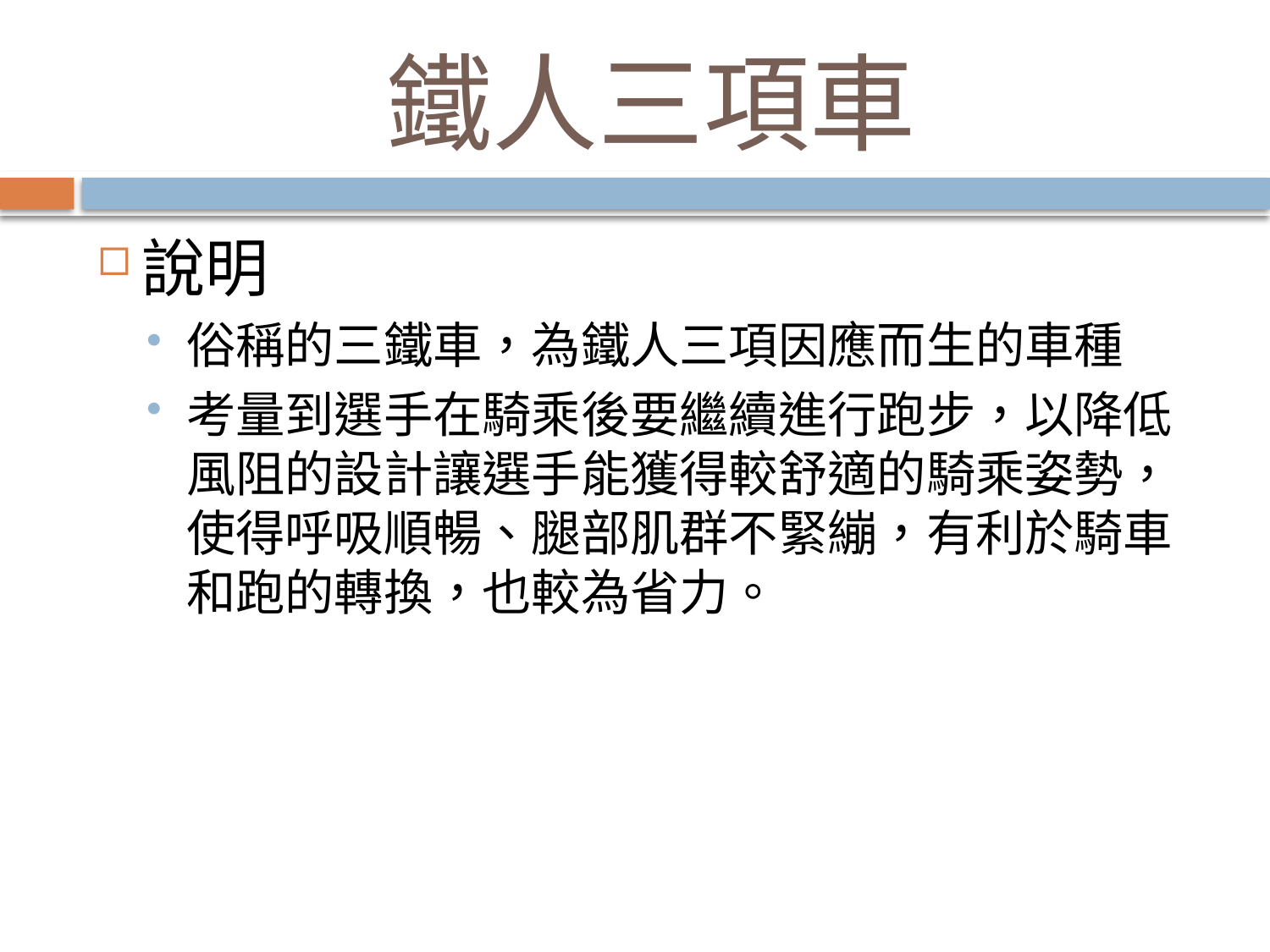

# 鐵人三項車
說明
俗稱的三鐵車，為鐵人三項因應而生的車種
考量到選手在騎乘後要繼續進行跑步，以降低風阻的設計讓選手能獲得較舒適的騎乘姿勢，使得呼吸順暢、腿部肌群不緊繃，有利於騎車和跑的轉換，也較為省力。